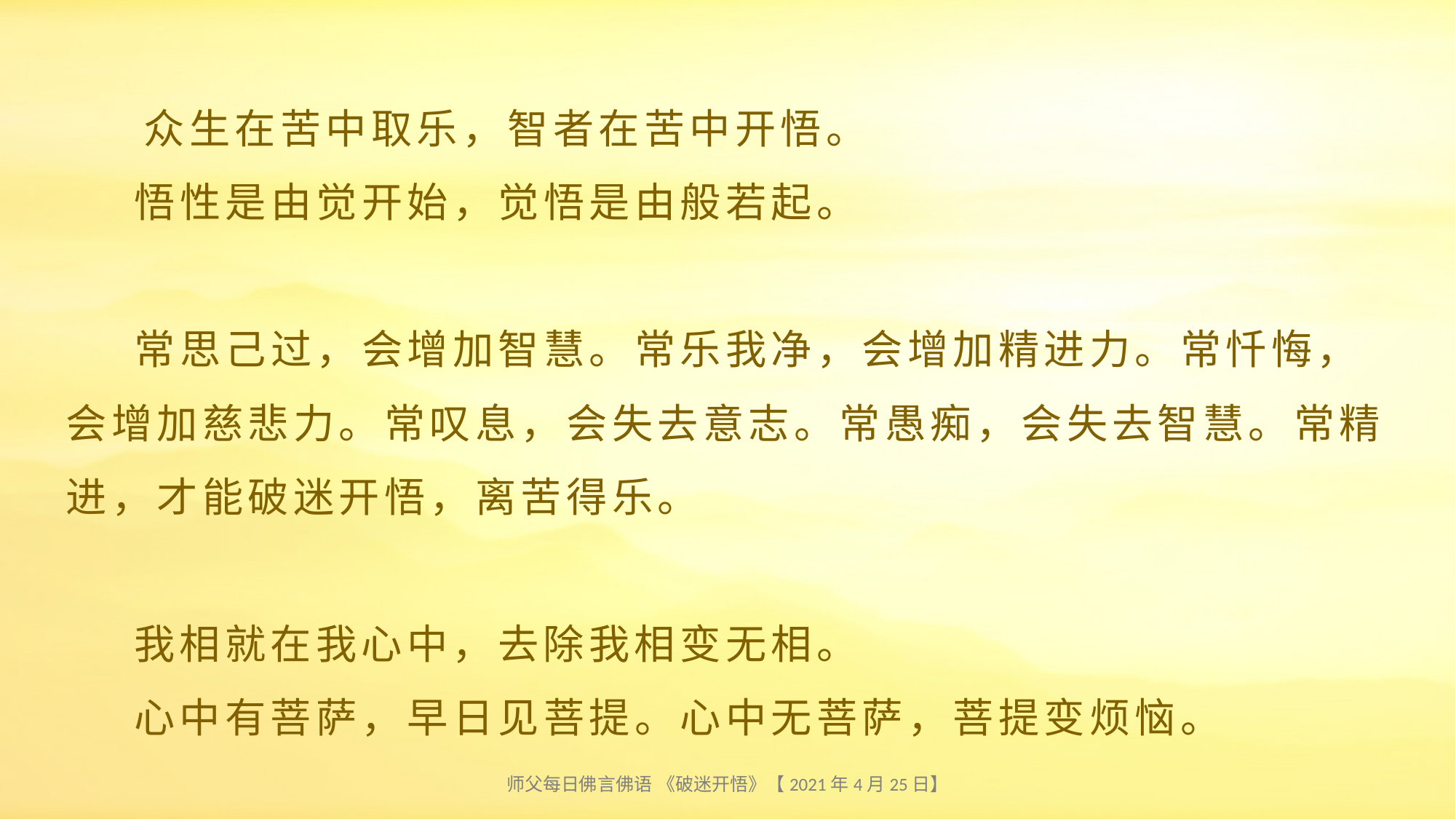

# 众生在苦中取乐，智者在苦中开悟。 悟性是由觉开始，觉悟是由般若起。 常思己过，会增加智慧。常乐我净，会增加精进力。常忏悔，会增加慈悲力。常叹息，会失去意志。常愚痴，会失去智慧。常精进，才能破迷开悟，离苦得乐。 我相就在我心中，去除我相变无相。 心中有菩萨，早日见菩提。心中无菩萨，菩提变烦恼。
师父每日佛言佛语 《破迷开悟》【2021年4月25日】